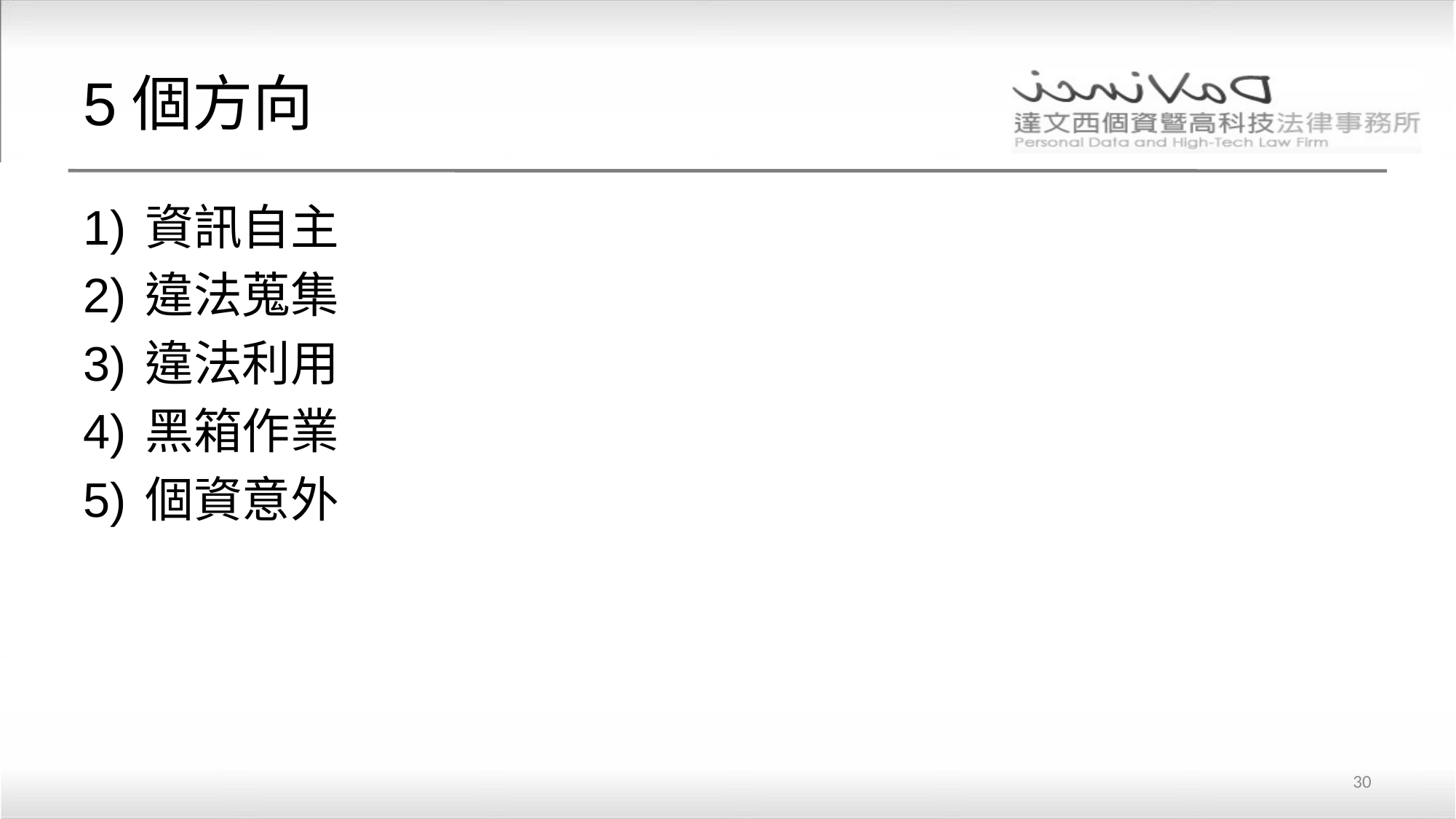

# 5個方向
資訊自主
違法蒐集
違法利用
黑箱作業
個資意外

30